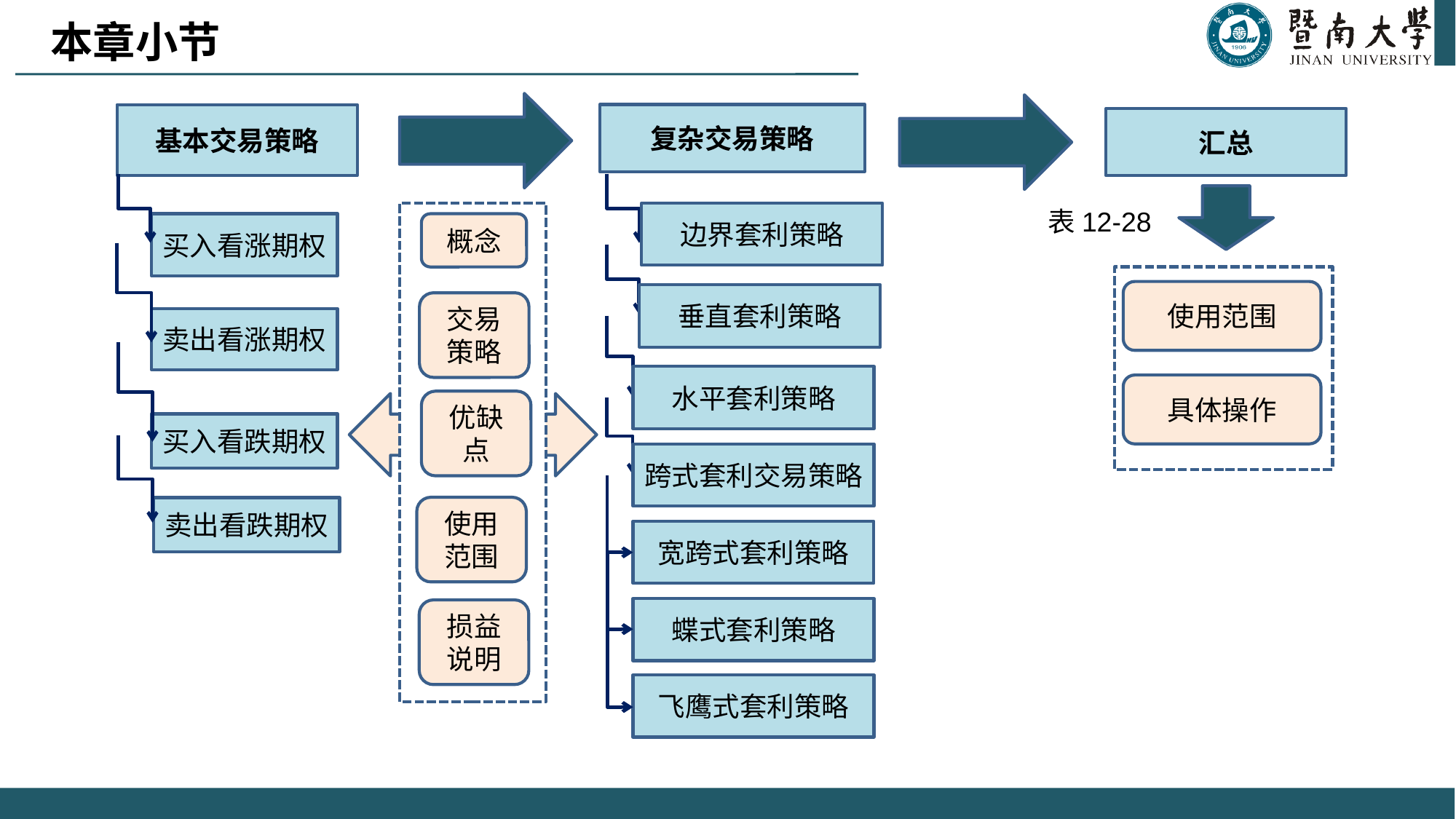

本章小节

基本交易策略
买入看涨期权
卖出看涨期权
买入看跌期权
卖出看跌期权

复杂交易策略
汇总

表12-28

边界套利策略
概念
交易策略
优缺点
使用范围
损益说明

使用范围
垂直套利策略
水平套利策略
具体操作

跨式套利交易策略
宽跨式套利策略
蝶式套利策略
飞鹰式套利策略